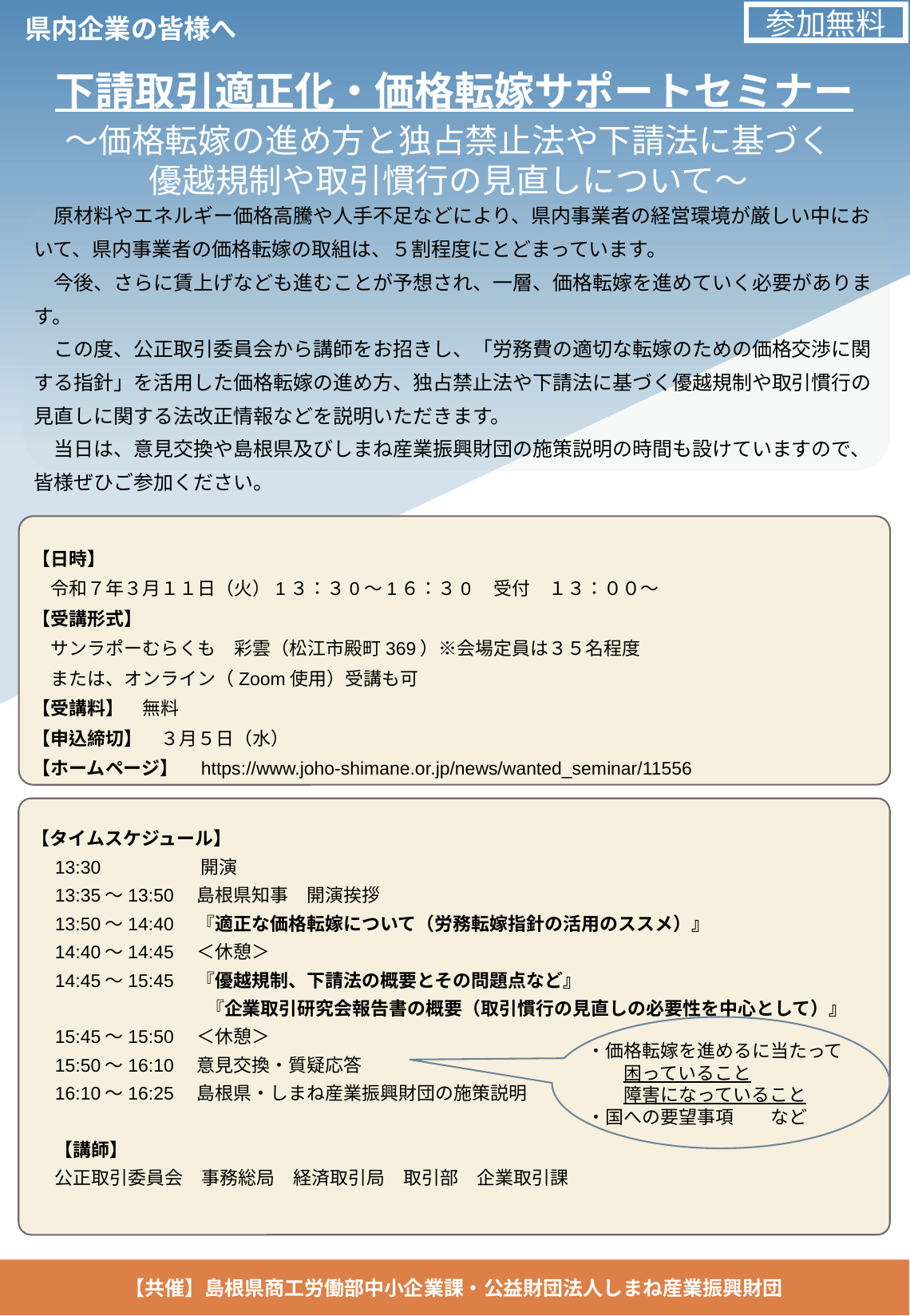

県内企業の皆様へ
参加無料
下請取引適正化・価格転嫁サポートセミナー
～価格転嫁の進め方と独占禁止法や下請法に基づく優越規制や取引慣行の見直しについて～
　原材料やエネルギー価格高騰や人手不足などにより、県内事業者の経営環境が厳しい中において、県内事業者の価格転嫁の取組は、５割程度にとどまっています。
　今後、さらに賃上げなども進むことが予想され、一層、価格転嫁を進めていく必要があります。
　この度、公正取引委員会から講師をお招きし、「労務費の適切な転嫁のための価格交渉に関する指針」を活用した価格転嫁の進め方、独占禁止法や下請法に基づく優越規制や取引慣行の見直しに関する法改正情報などを説明いただきます。
　当日は、意見交換や島根県及びしまね産業振興財団の施策説明の時間も設けていますので、皆様ぜひご参加ください。
【日時】
　令和７年３月１１日（火）1３：３0～1６：３0　受付　１３：００～
【受講形式】
　サンラポーむらくも　彩雲（松江市殿町369）※会場定員は３５名程度
　または、オンライン（Zoom使用）受講も可
【受講料】　無料
【申込締切】　３月５日（水）
【ホームページ】　https://www.joho-shimane.or.jp/news/wanted_seminar/11556

【タイムスケジュール】
13:30　　　　　 開演
13:35～13:50　島根県知事　開演挨拶
13:50～14:40　『適正な価格転嫁について（労務転嫁指針の活用のススメ）』
14:40～14:45　＜休憩＞
14:45～15:45　『優越規制、下請法の概要とその問題点など』
　　　　　　　　 『企業取引研究会報告書の概要（取引慣行の見直しの必要性を中心として）』
15:45～15:50　＜休憩＞
15:50～16:10　意見交換・質疑応答
16:10～16:25　島根県・しまね産業振興財団の施策説明

【講師】
公正取引委員会　事務総局　経済取引局　取引部　企業取引課

・価格転嫁を進めるに当たって
　　困っていること
　　障害になっていること
・国への要望事項　　など

【共催】島根県商工労働部中小企業課・公益財団法人しまね産業振興財団